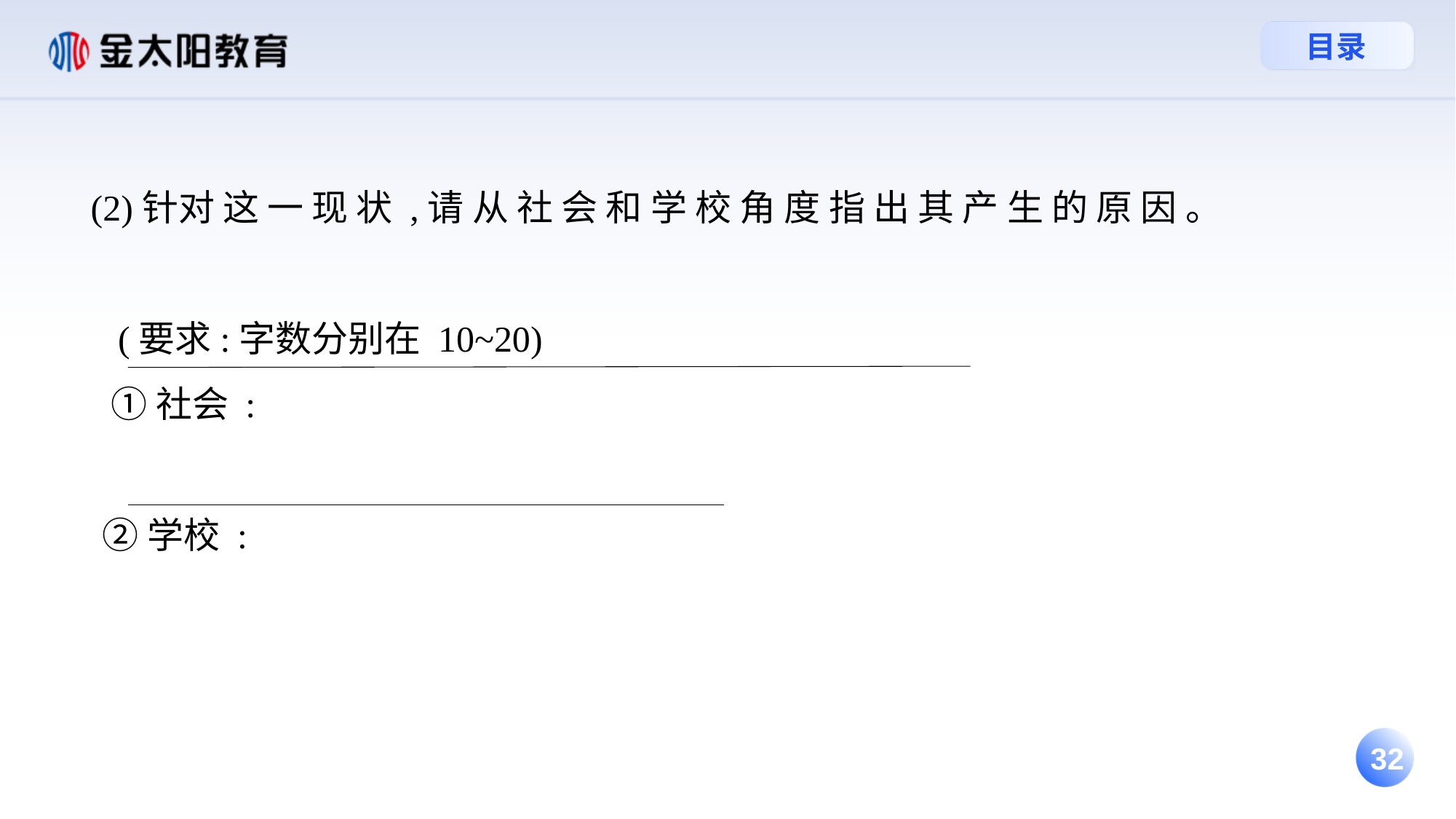

(2)针对 这 一 现 状 ,请 从 社 会 和 学 校 角 度 指 出 其 产 生 的 原 因 。
        (要求:字数分别在 10~20)
        ①社会 :

       ②学校 :